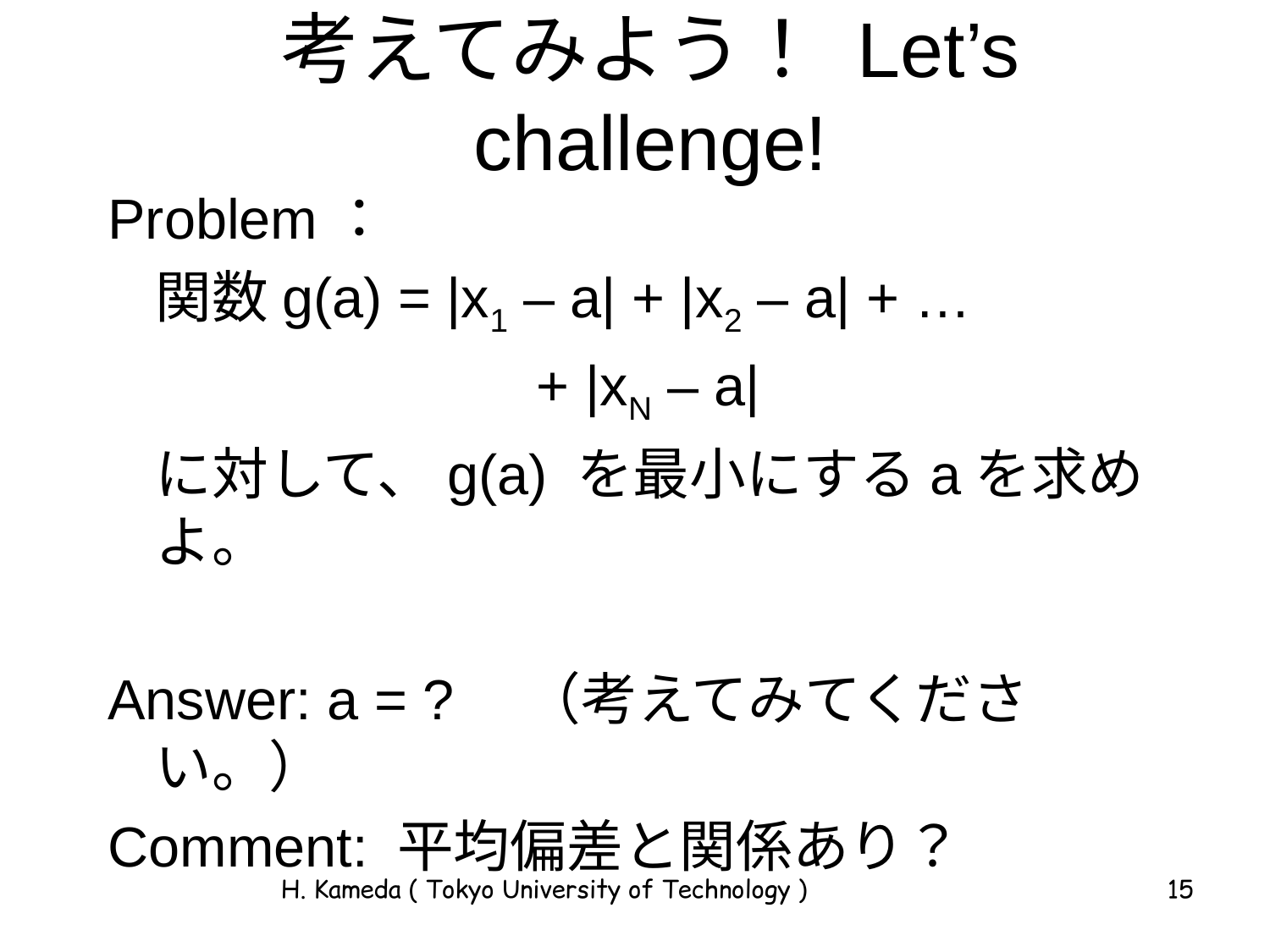

# 考えてみよう！ Let’s challenge!
Problem：
	関数g(a) = |x1 – a| + |x2 – a| + …
				+ |xN – a|
	に対して、g(a) を最小にするaを求めよ。

Answer: a = ?　（考えてみてください。）
Comment: 平均偏差と関係あり？
H. Kameda ( Tokyo University of Technology )
15